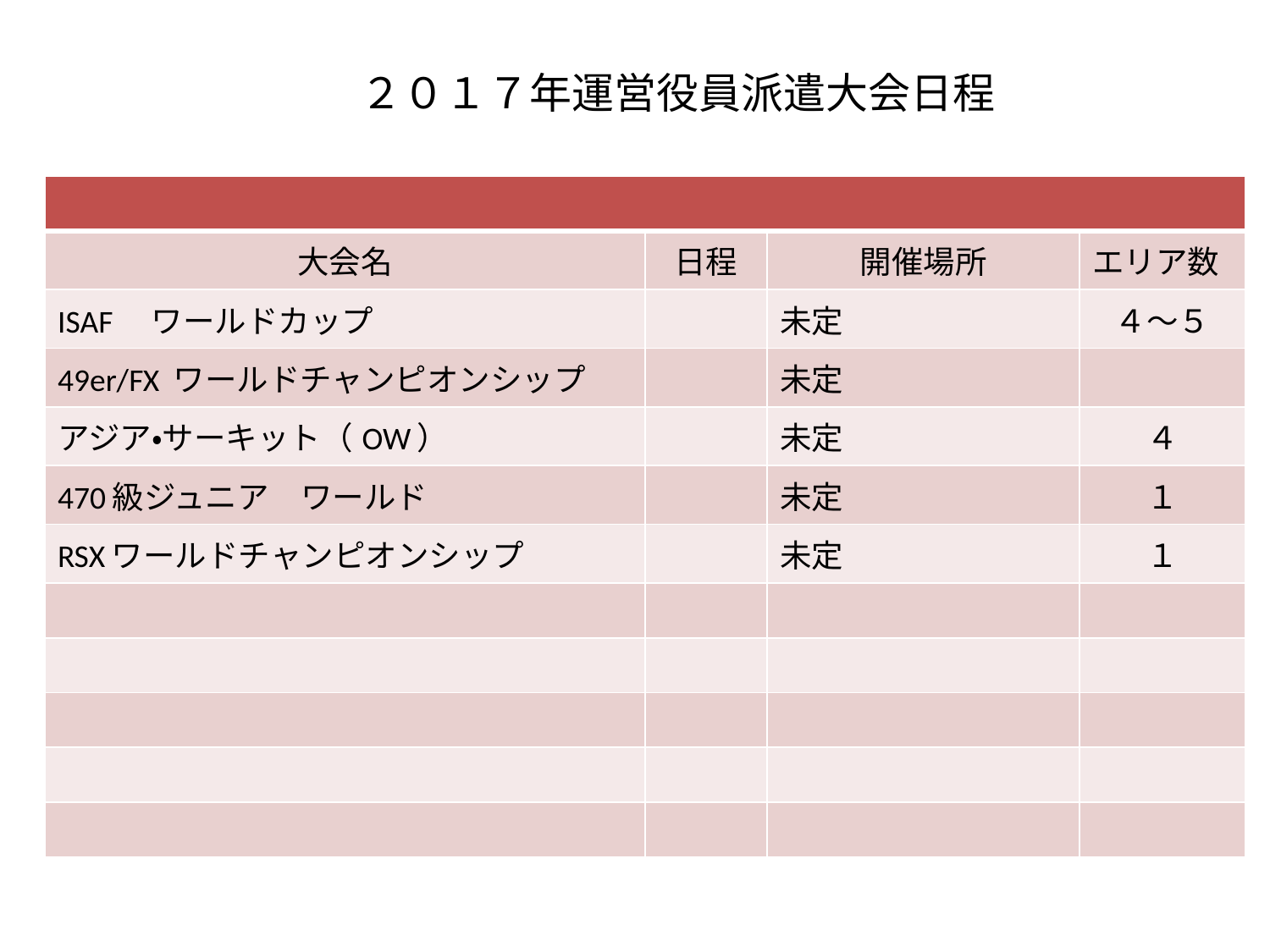

# ２０１７年運営役員派遣大会日程
|  |  |  |  |
| --- | --- | --- | --- |
| 大会名 | 日程 | 開催場所 | エリア数 |
| ISAF　ワールドカップ |  | 未定 | ４～５ |
| 49er/FX ワールドチャンピオンシップ |  | 未定 |  |
| アジア・サーキット（OW） |  | 未定 | ４ |
| 470級ジュニア　ワールド |  | 未定 | １ |
| RSXワールドチャンピオンシップ |  | 未定 | １ |
|  |  |  |  |
|  |  |  |  |
|  |  |  |  |
|  |  |  |  |
|  |  |  |  |